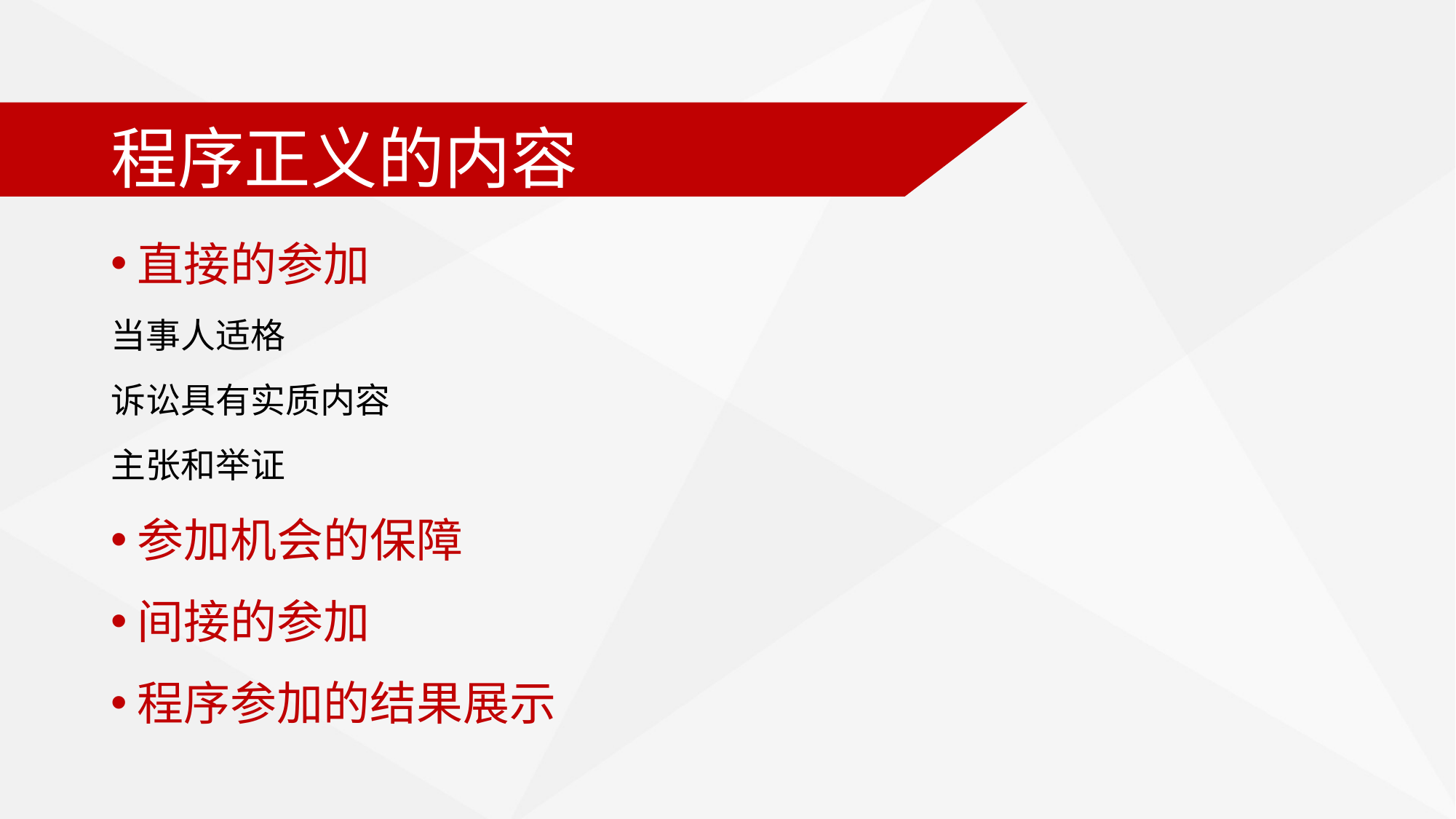

# 程序正义的内容
直接的参加
当事人适格
诉讼具有实质内容
主张和举证
参加机会的保障
间接的参加
程序参加的结果展示